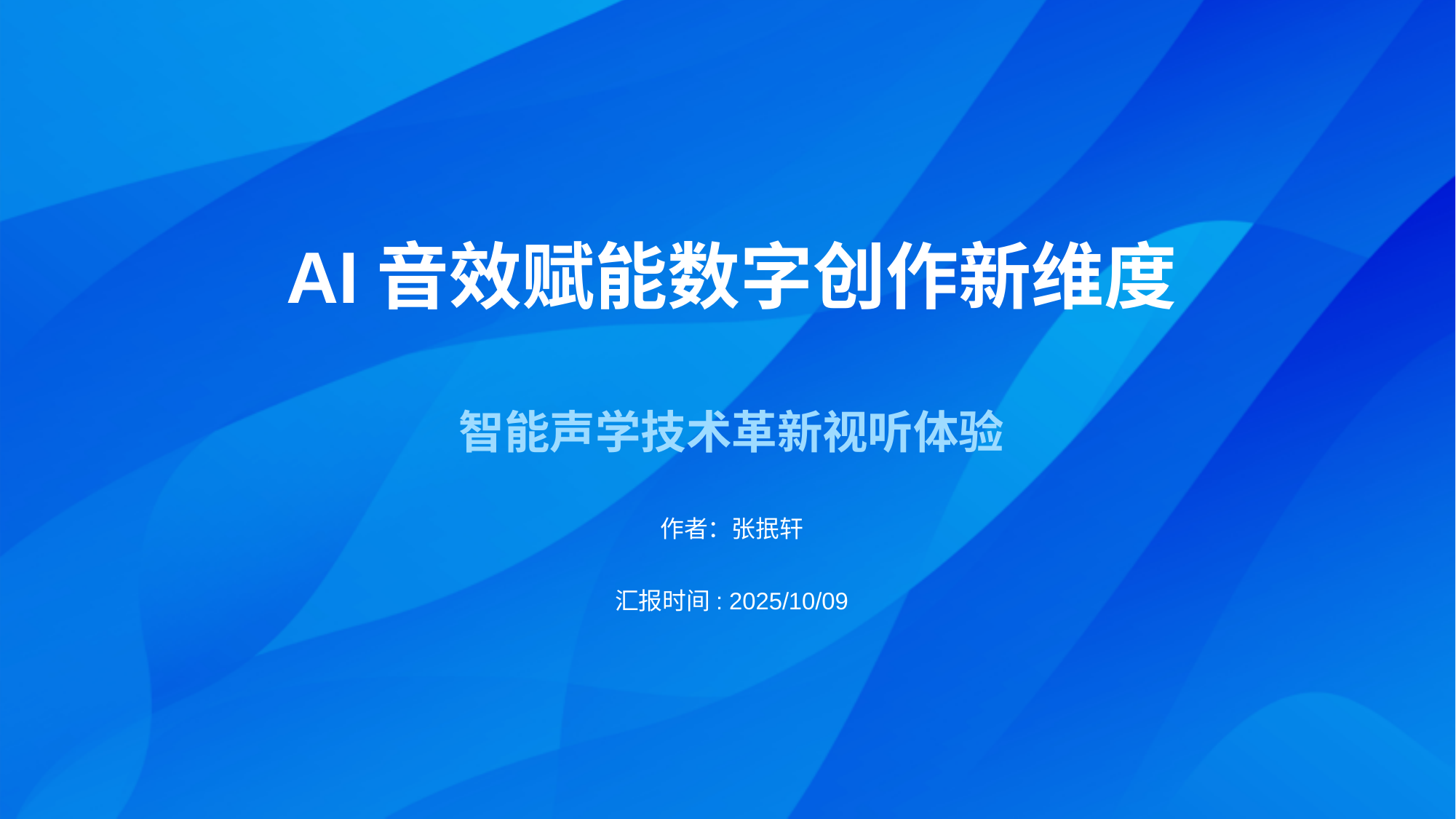

AI音效赋能数字创作新维度
智能声学技术革新视听体验

作者：张抿轩

汇报时间: 2025/10/09